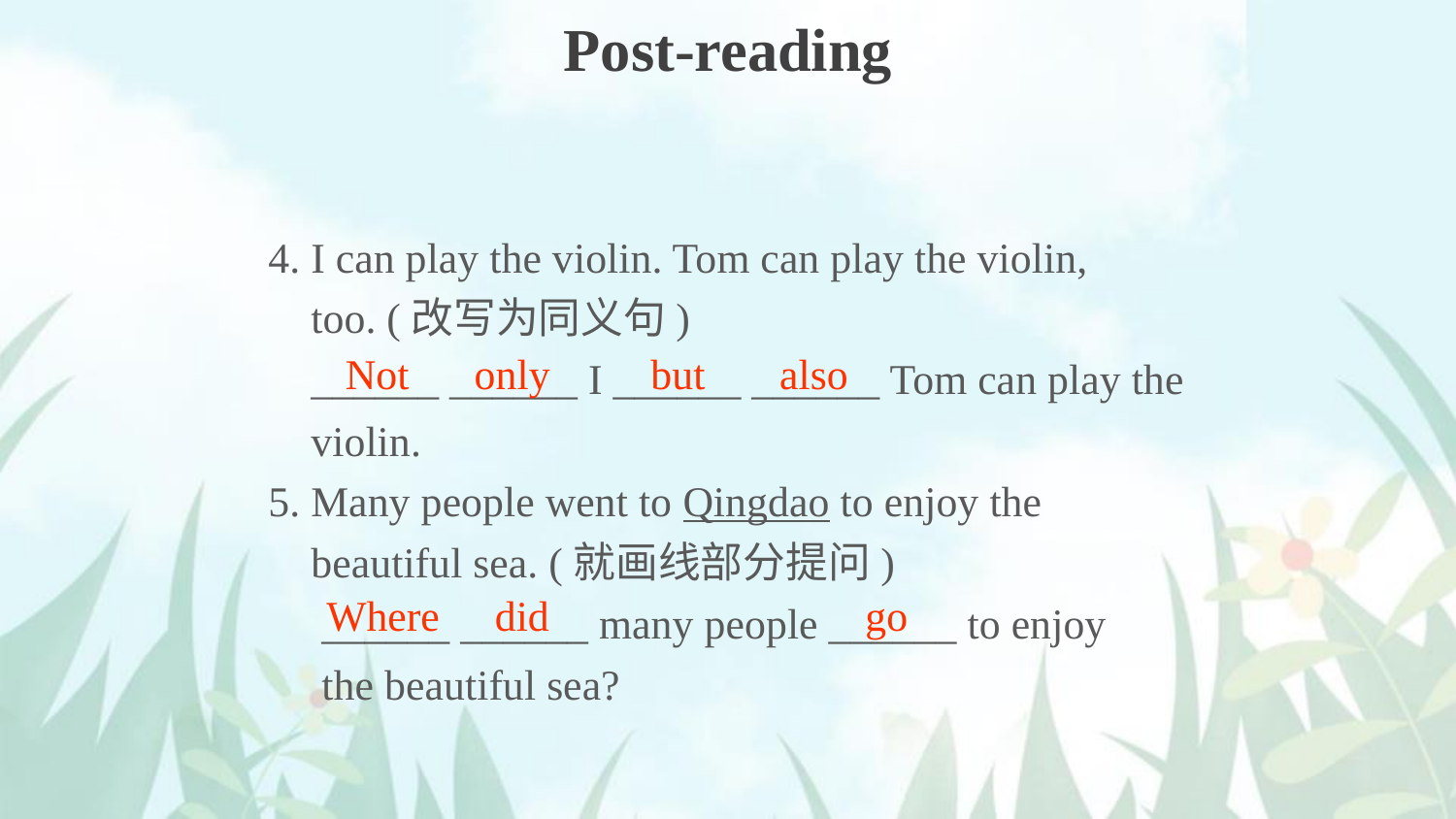

Post-reading
4. I can play the violin. Tom can play the violin,
    too. (改写为同义句)
    ______ ______ I ______ ______ Tom can play the
    violin.
5. Many people went to Qingdao to enjoy the
    beautiful sea. (就画线部分提问)
     ______ ______ many people ______ to enjoy
     the beautiful sea?
Not
only
but
also
Where
did
go